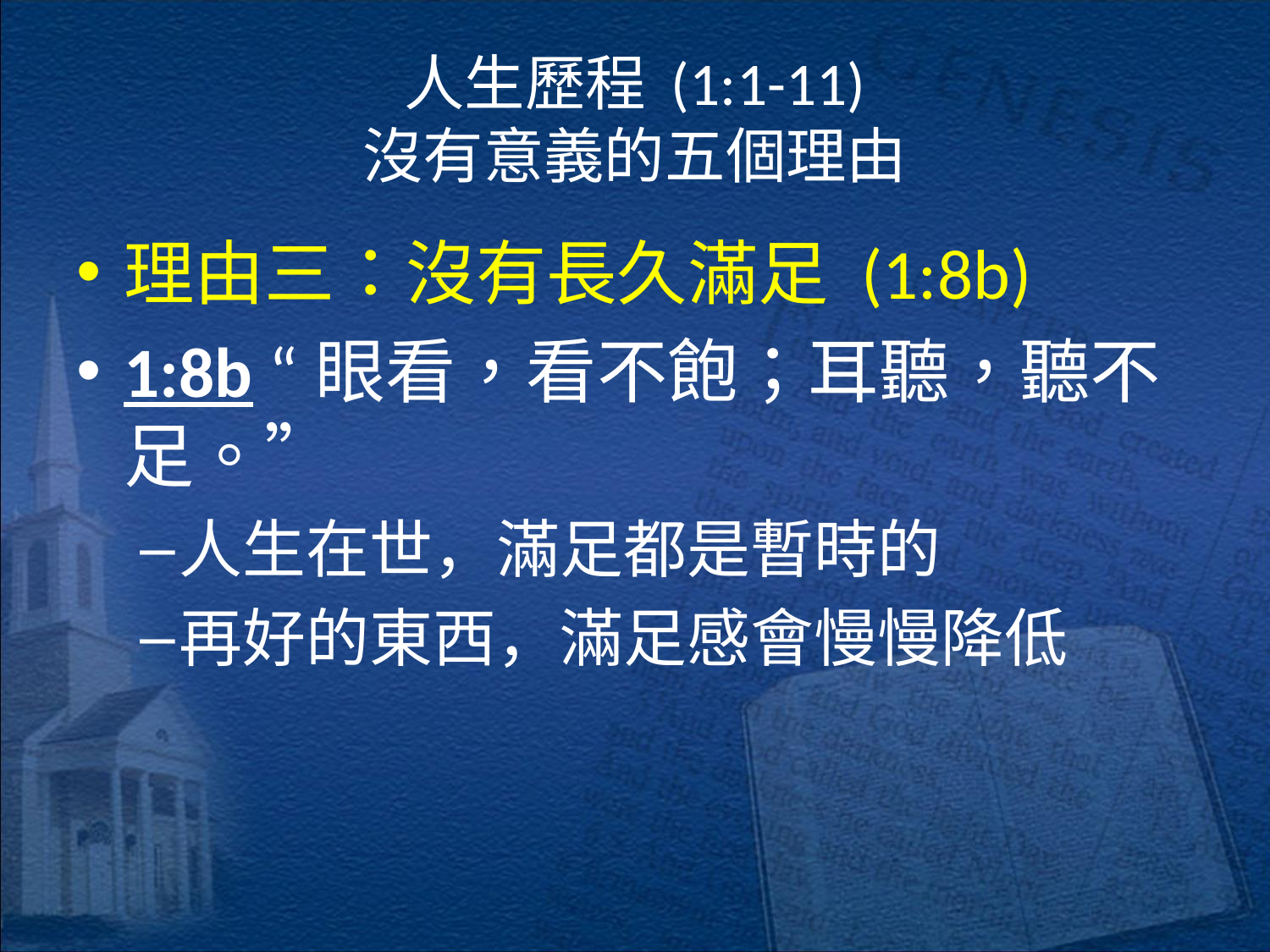

# 人生歷程 (1:1-11) 沒有意義的五個理由
理由三：沒有長久滿足 (1:8b)
1:8b “眼看，看不飽；耳聽，聽不足。”
人生在世，滿足都是暫時的
再好的東西，滿足感會慢慢降低